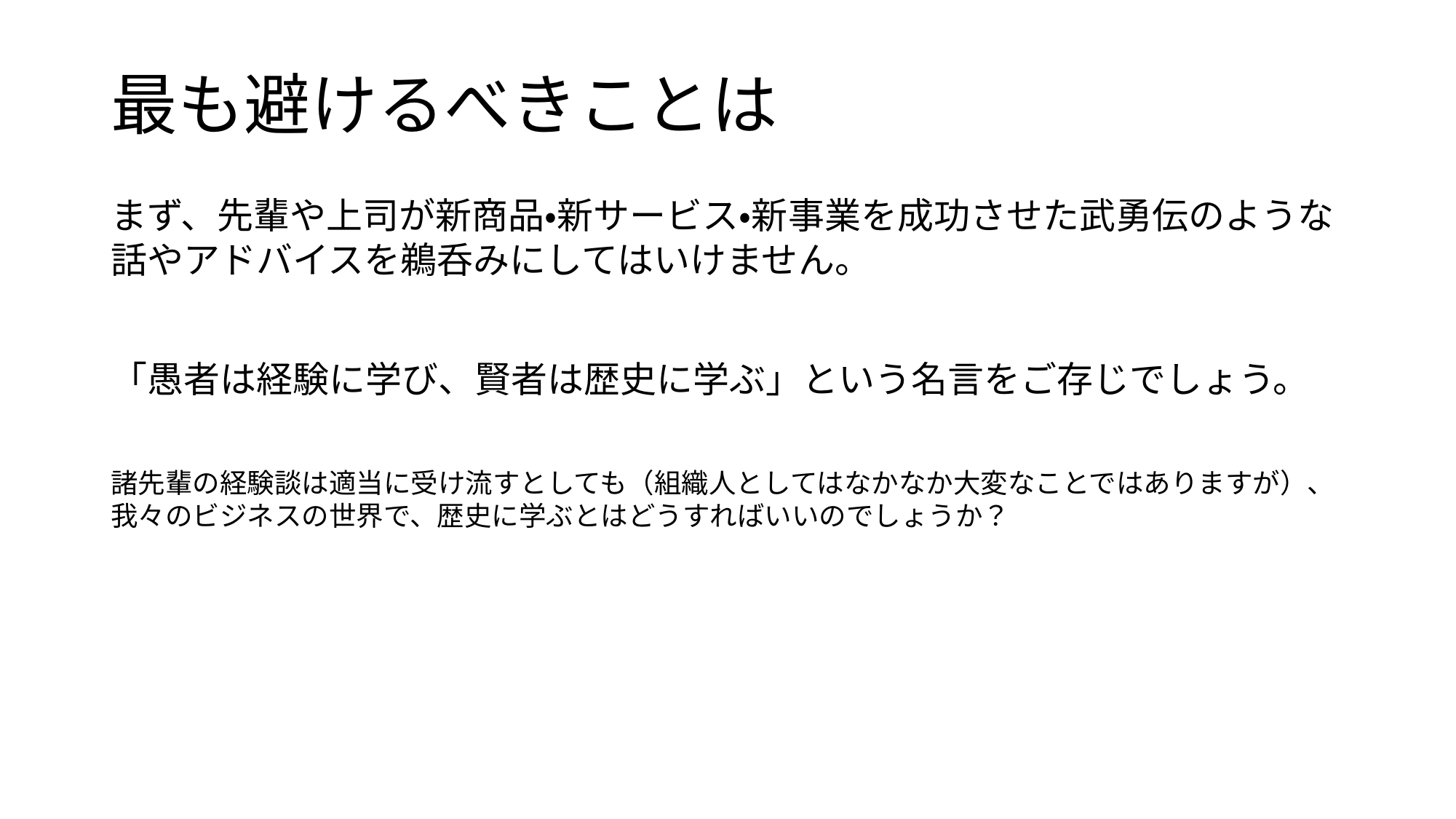

# 最も避けるべきことは
まず、先輩や上司が新商品・新サービス・新事業を成功させた武勇伝のような話やアドバイスを鵜呑みにしてはいけません。

「愚者は経験に学び、賢者は歴史に学ぶ」という名言をご存じでしょう。

諸先輩の経験談は適当に受け流すとしても（組織人としてはなかなか大変なことではありますが）、
我々のビジネスの世界で、歴史に学ぶとはどうすればいいのでしょうか？